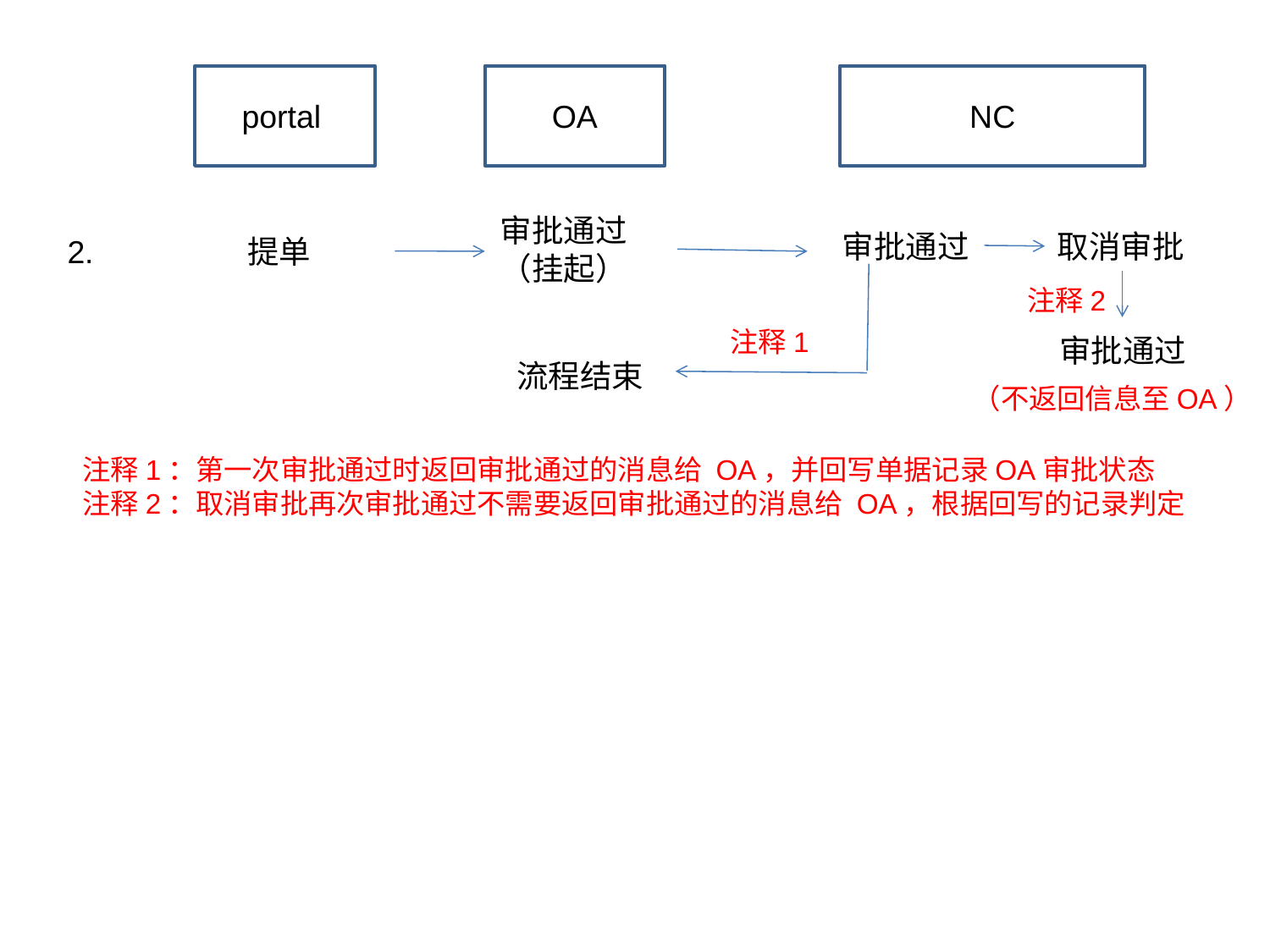

portall
OA
NC
审批通过（挂起）
审批通过
取消审批
2.
提单
注释2
注释1
审批通过
流程结束
（不返回信息至OA）
注释1：第一次审批通过时返回审批通过的消息给 OA，并回写单据记录OA审批状态
注释2：取消审批再次审批通过不需要返回审批通过的消息给 OA，根据回写的记录判定